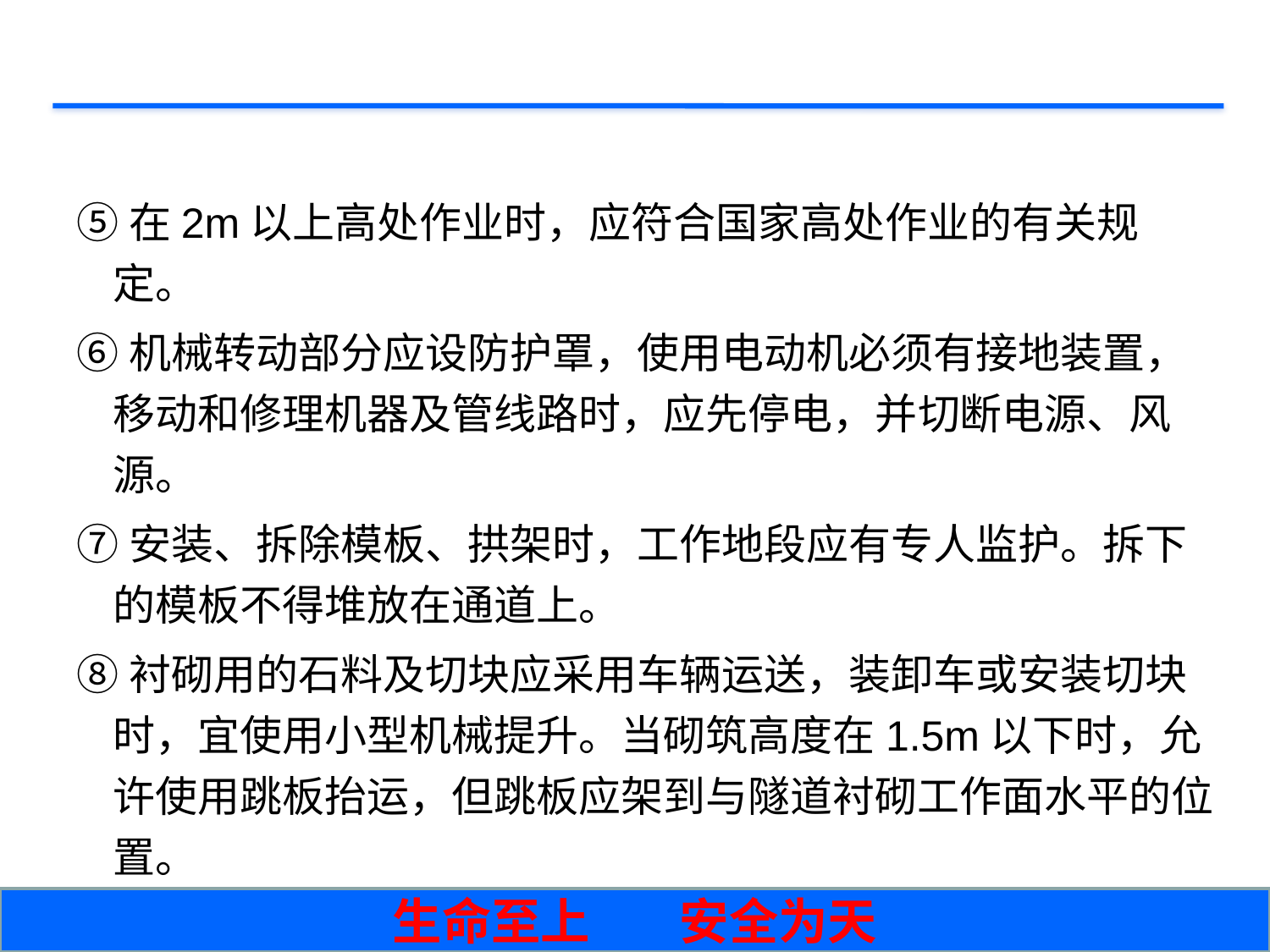

⑤在2m以上高处作业时，应符合国家高处作业的有关规定。
⑥机械转动部分应设防护罩，使用电动机必须有接地装置，移动和修理机器及管线路时，应先停电，并切断电源、风源。
⑦安装、拆除模板、拱架时，工作地段应有专人监护。拆下的模板不得堆放在通道上。
⑧衬砌用的石料及切块应采用车辆运送，装卸车或安装切块时，宜使用小型机械提升。当砌筑高度在1.5m以下时，允许使用跳板抬运，但跳板应架到与隧道衬砌工作面水平的位置。